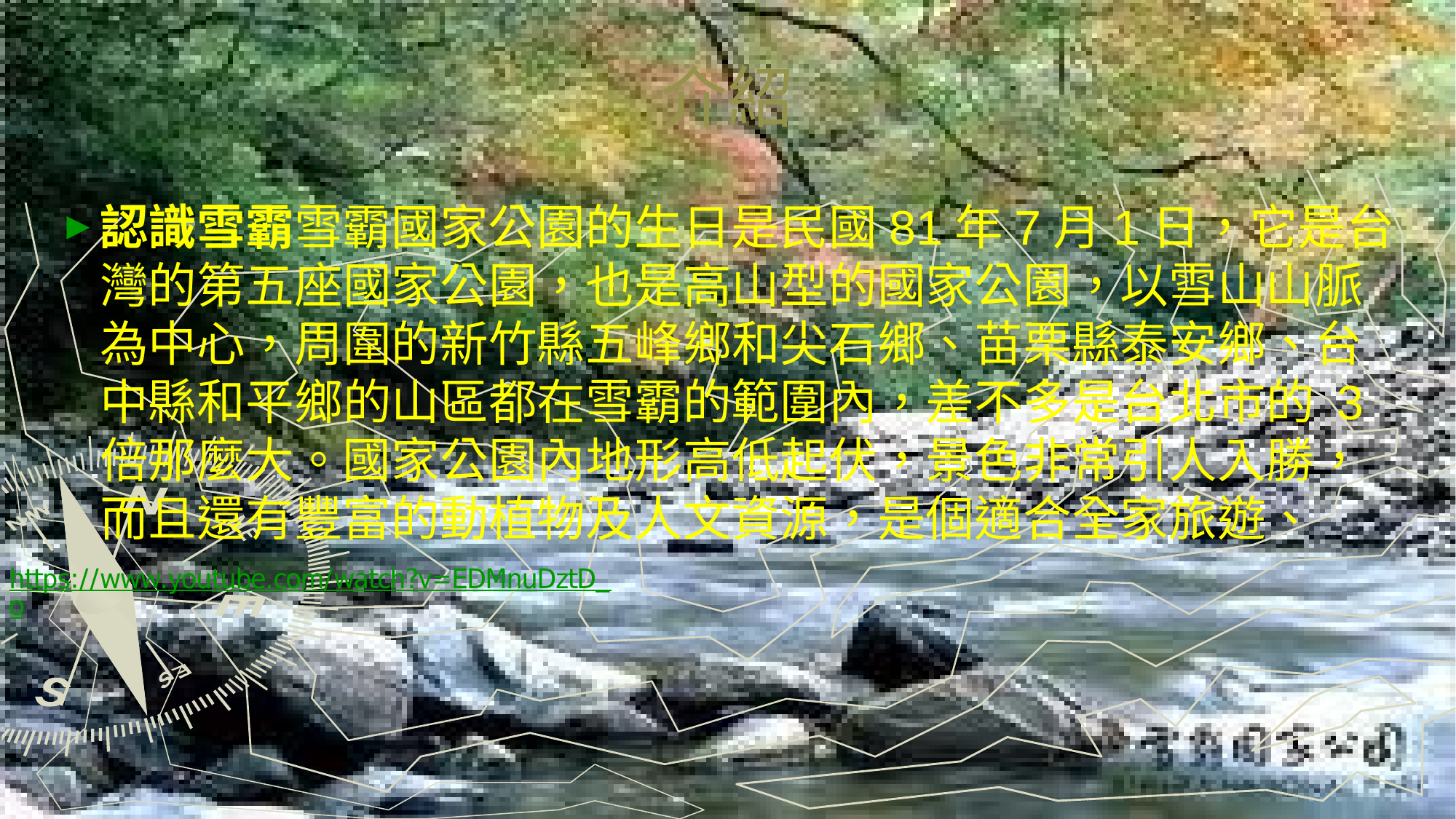

# 介紹
認識雪霸雪霸國家公園的生日是民國81年7月1日，它是台灣的第五座國家公園，也是高山型的國家公園，以雪山山脈為中心，周圍的新竹縣五峰鄉和尖石鄉、苗栗縣泰安鄉、台中縣和平鄉的山區都在雪霸的範圍內，差不多是台北市的 3倍那麼大。國家公園內地形高低起伏，景色非常引人入勝，而且還有豐富的動植物及人文資源，是個適合全家旅遊、
https://www.youtube.com/watch?v=EDMnuDztD_o